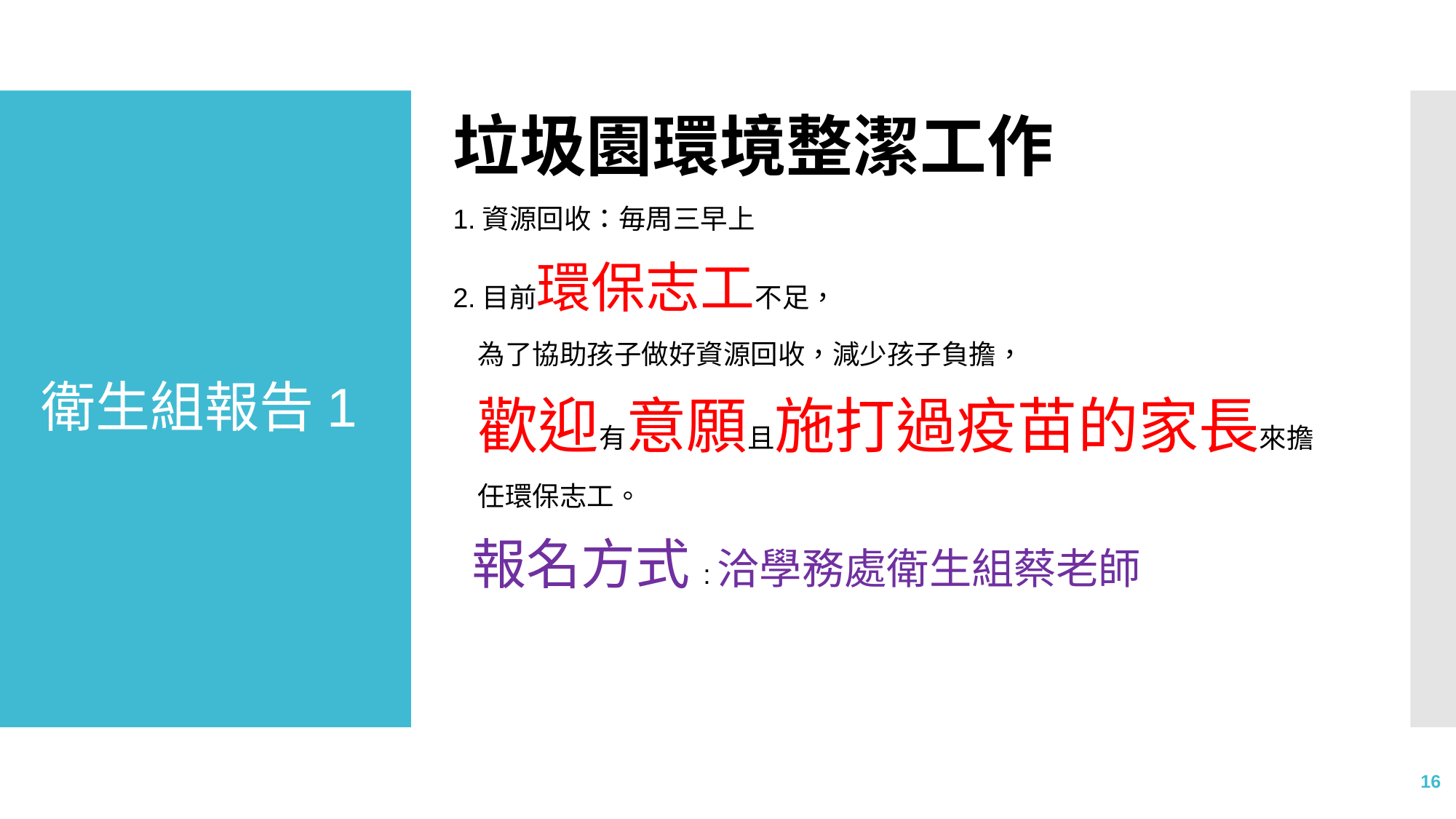

垃圾園環境整潔工作
1.資源回收：毎周三早上
2.目前環保志工不足，
   為了協助孩子做好資源回收，減少孩子負擔，
   歡迎有意願且施打過疫苗的家長來擔
   任環保志工。
  報名方式:洽學務處衛生組蔡老師

# 衛生組報告1
16